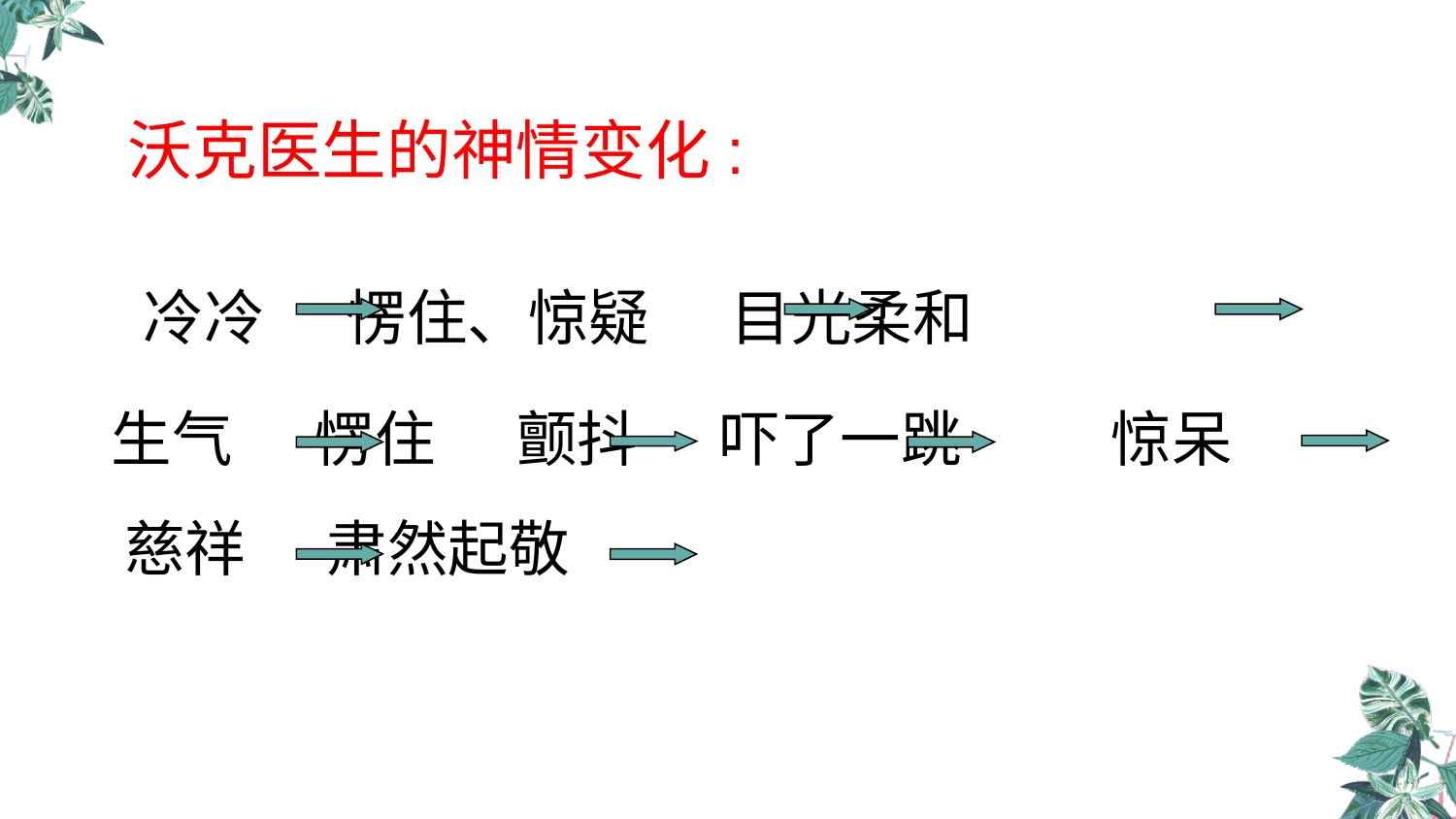

# 沃克医生的神情变化:
    冷冷      愣住、惊疑      目光柔和
  生气      愣住      颤抖      吓了一跳           惊呆      慈祥      肃然起敬